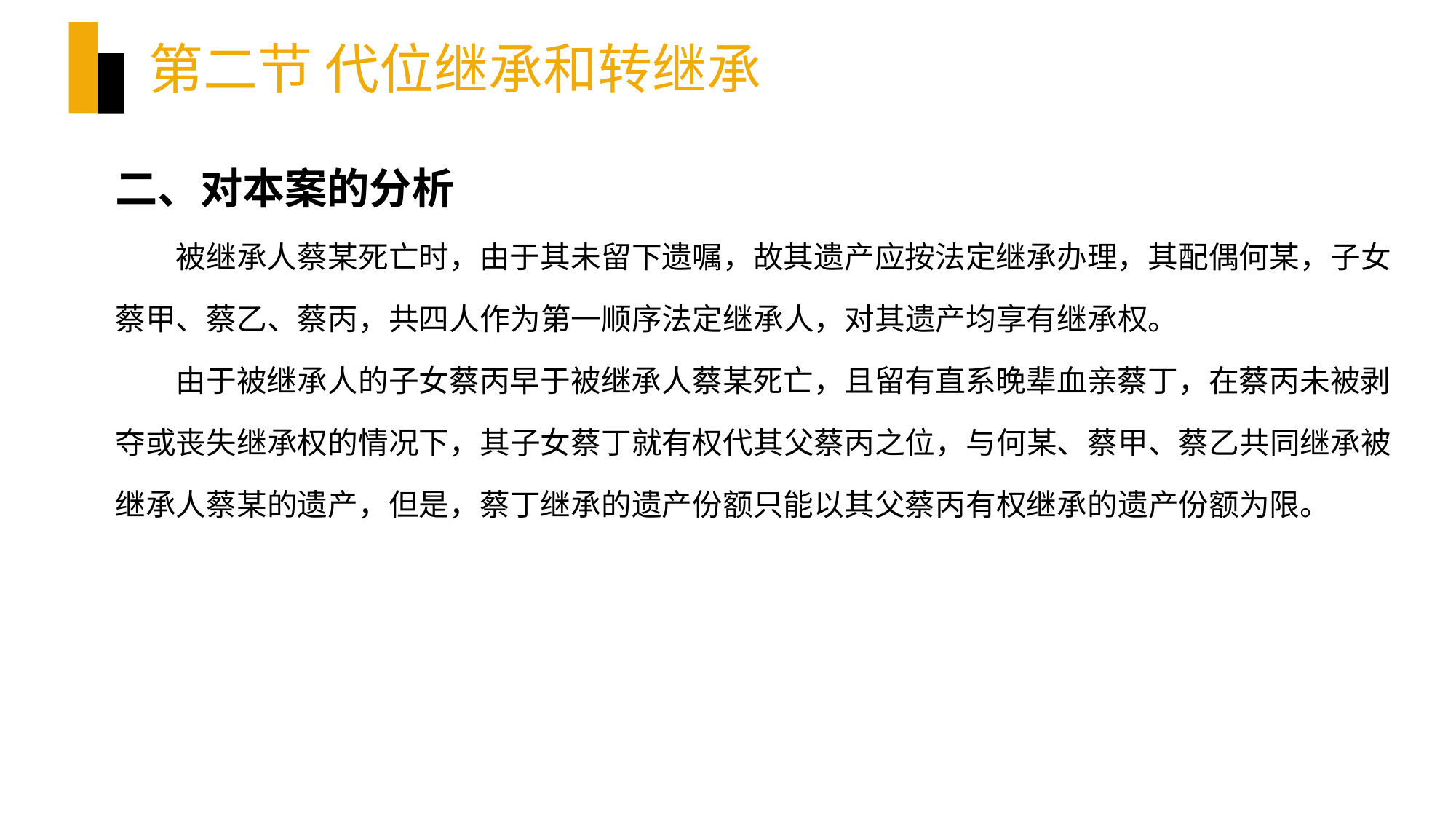

# 第二节 代位继承和转继承
二、对本案的分析
被继承人蔡某死亡时，由于其未留下遗嘱，故其遗产应按法定继承办理，其配偶何某，子女蔡甲、蔡乙、蔡丙，共四人作为第一顺序法定继承人，对其遗产均享有继承权。
由于被继承人的子女蔡丙早于被继承人蔡某死亡，且留有直系晚辈血亲蔡丁，在蔡丙未被剥夺或丧失继承权的情况下，其子女蔡丁就有权代其父蔡丙之位，与何某、蔡甲、蔡乙共同继承被继承人蔡某的遗产，但是，蔡丁继承的遗产份额只能以其父蔡丙有权继承的遗产份额为限。